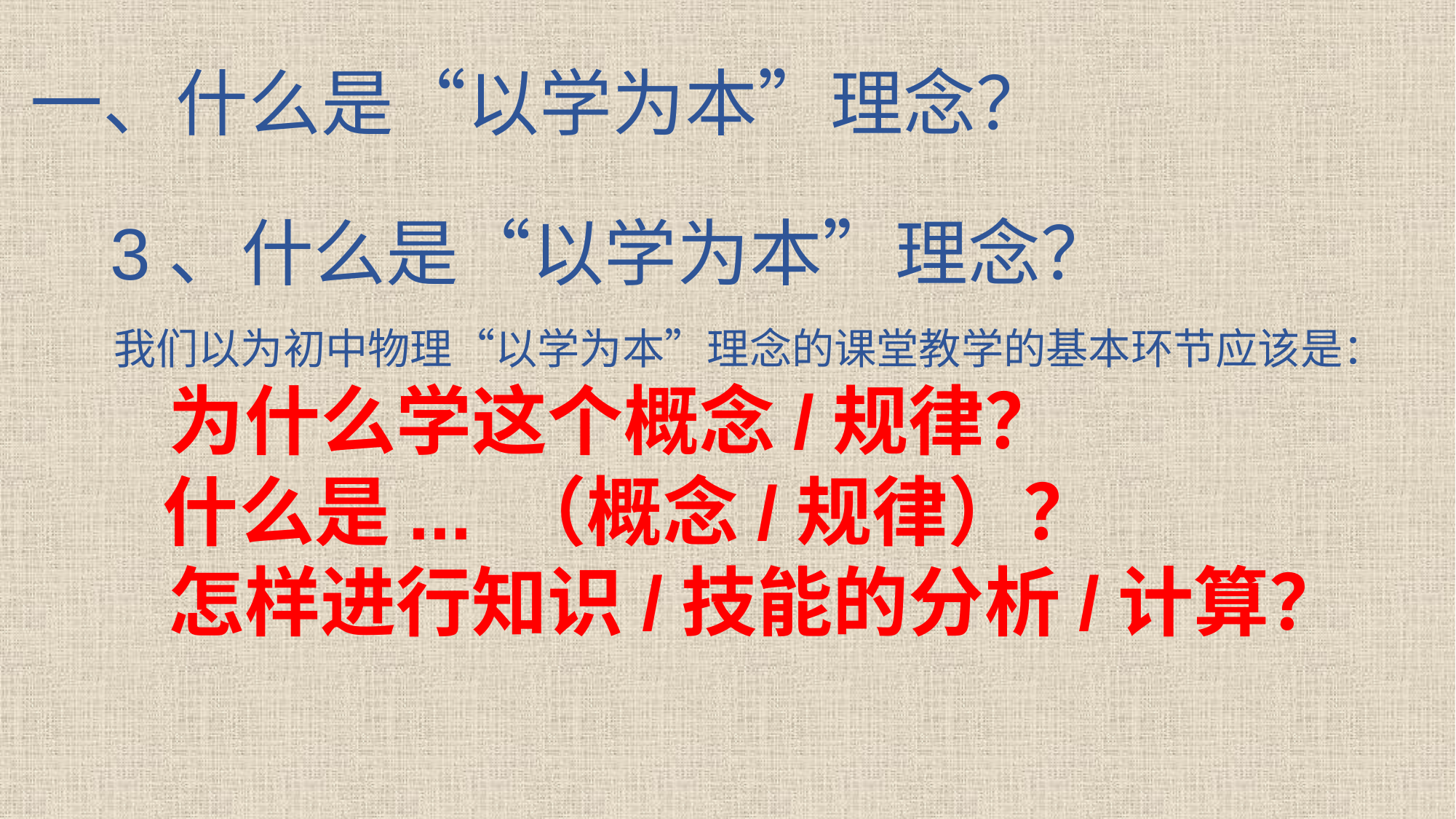

一、什么是“以学为本”理念？
3、什么是“以学为本”理念？
      我们以为初中物理“以学为本”理念的课堂教学的基本环节应该是：
      为什么学这个概念/规律？
           什么是... （概念/规律）？
      怎样进行知识/技能的分析/计算？